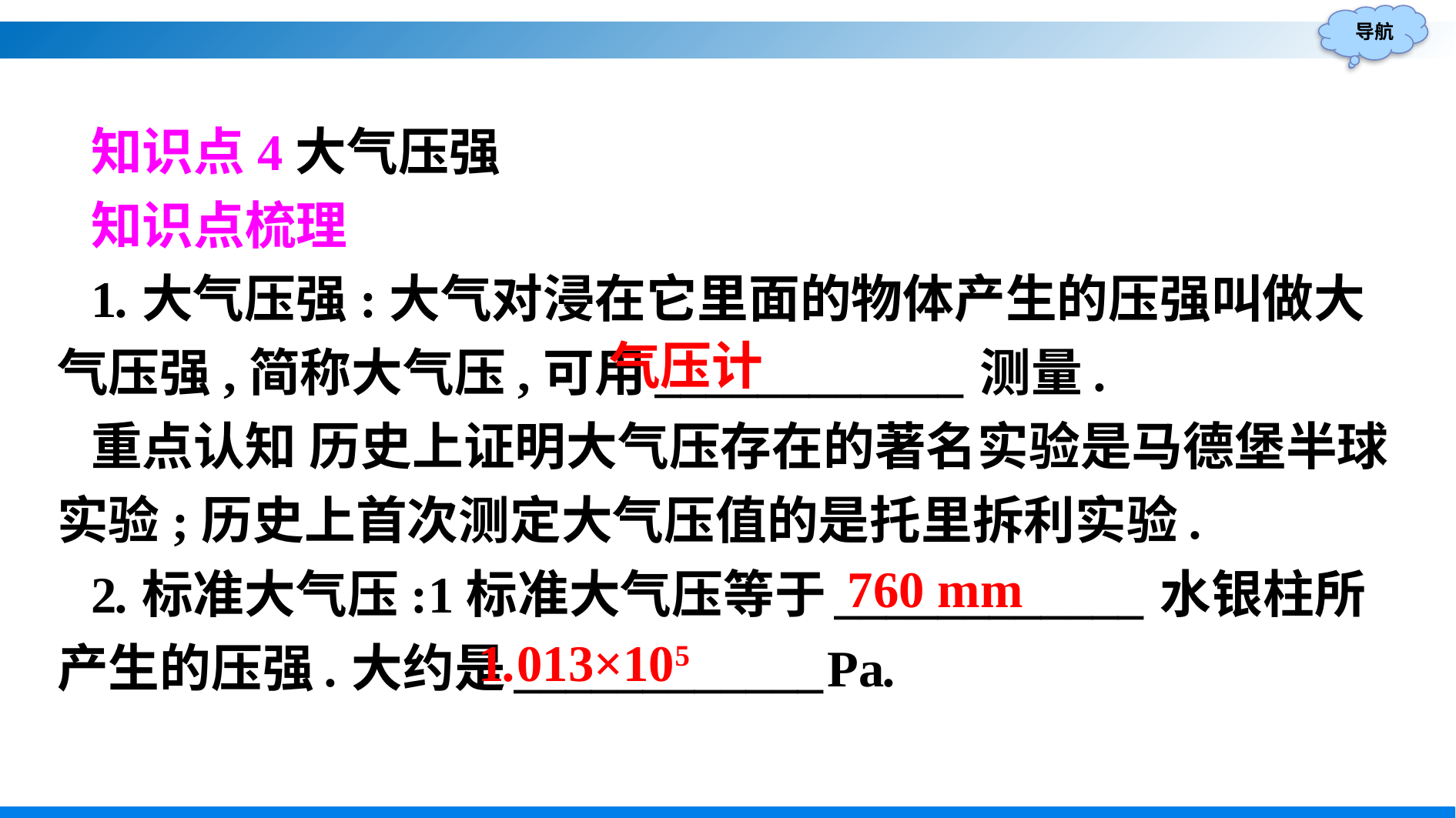

知识点4大气压强
知识点梳理
1.大气压强:大气对浸在它里面的物体产生的压强叫做大气压强,简称大气压,可用____________测量.
重点认知 历史上证明大气压存在的著名实验是马德堡半球实验;历史上首次测定大气压值的是托里拆利实验.
2.标准大气压:1标准大气压等于____________水银柱所产生的压强.大约是____________Pa.
气压计
760 mm
1.013×105